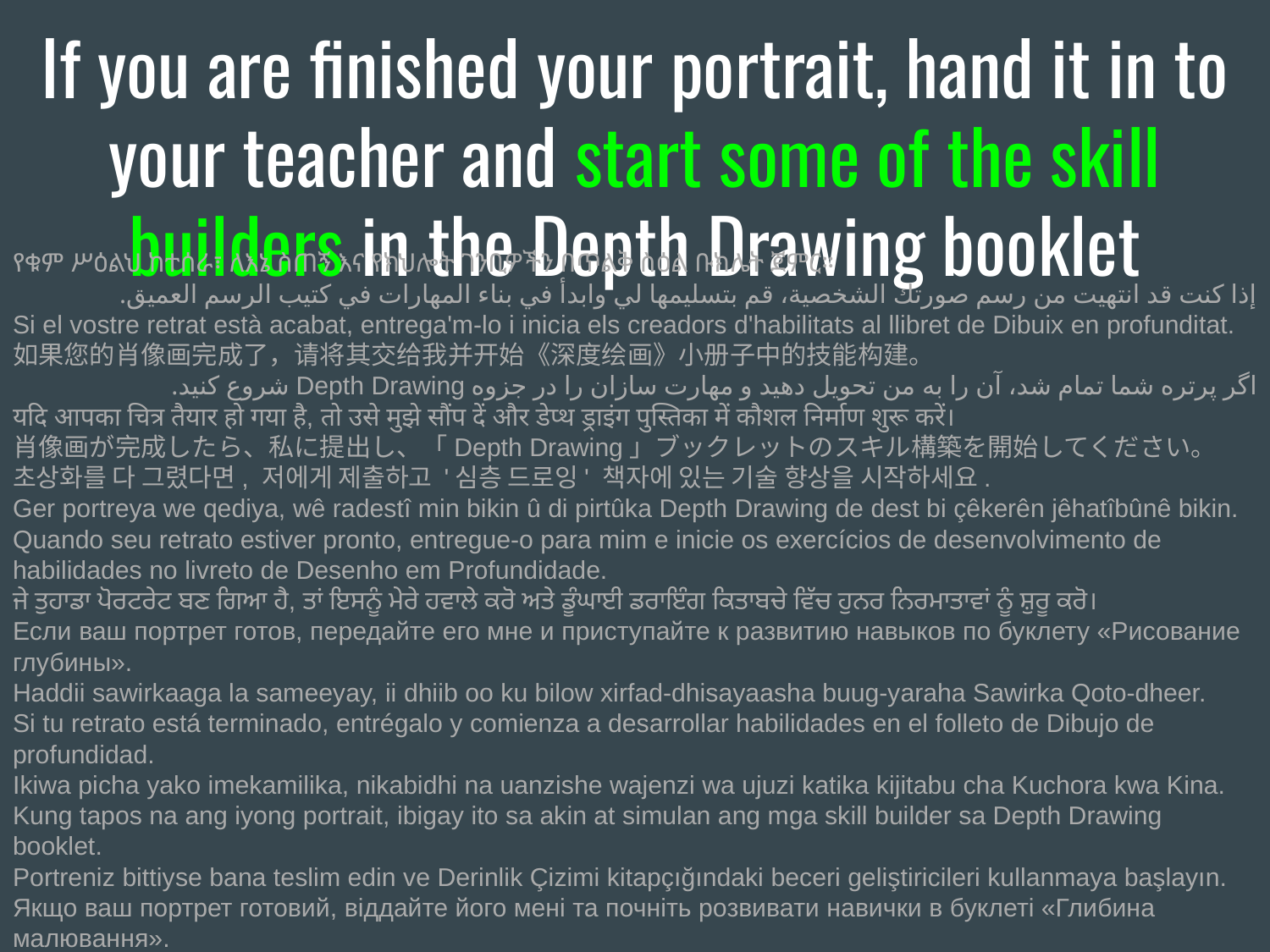

If you are finished your portrait, hand it in to your teacher and start some of the skill builders in the Depth Drawing booklet
የቁም ሥዕልህ ከተሰራ፣ ለእኔ ስጠኝ እና የክህሎት ገንቢዎችን በጥልቅ ስዕል ቡክሌት ጀምር።
إذا كنت قد انتهيت من رسم صورتك الشخصية، قم بتسليمها لي وابدأ في بناء المهارات في كتيب الرسم العميق.
Si el vostre retrat està acabat, entrega'm-lo i inicia els creadors d'habilitats al llibret de Dibuix en profunditat.
如果您的肖像画完成了，请将其交给我并开始《深度绘画》小册子中的技能构建。
اگر پرتره شما تمام شد، آن را به من تحویل دهید و مهارت سازان را در جزوه Depth Drawing شروع کنید.
यदि आपका चित्र तैयार हो गया है, तो उसे मुझे सौंप दें और डेप्थ ड्राइंग पुस्तिका में कौशल निर्माण शुरू करें।
肖像画が完成したら、私に提出し、「Depth Drawing」ブックレットのスキル構築を開始してください。
초상화를 다 그렸다면, 저에게 제출하고 '심층 드로잉' 책자에 있는 기술 향상을 시작하세요.
Ger portreya we qediya, wê radestî min bikin û di pirtûka Depth Drawing de dest bi çêkerên jêhatîbûnê bikin.
Quando seu retrato estiver pronto, entregue-o para mim e inicie os exercícios de desenvolvimento de habilidades no livreto de Desenho em Profundidade.
ਜੇ ਤੁਹਾਡਾ ਪੋਰਟਰੇਟ ਬਣ ਗਿਆ ਹੈ, ਤਾਂ ਇਸਨੂੰ ਮੇਰੇ ਹਵਾਲੇ ਕਰੋ ਅਤੇ ਡੂੰਘਾਈ ਡਰਾਇੰਗ ਕਿਤਾਬਚੇ ਵਿੱਚ ਹੁਨਰ ਨਿਰਮਾਤਾਵਾਂ ਨੂੰ ਸ਼ੁਰੂ ਕਰੋ।
Если ваш портрет готов, передайте его мне и приступайте к развитию навыков по буклету «Рисование глубины».
Haddii sawirkaaga la sameeyay, ii dhiib oo ku bilow xirfad-dhisayaasha buug-yaraha Sawirka Qoto-dheer.
Si tu retrato está terminado, entrégalo y comienza a desarrollar habilidades en el folleto de Dibujo de profundidad.
Ikiwa picha yako imekamilika, nikabidhi na uanzishe wajenzi wa ujuzi katika kijitabu cha Kuchora kwa Kina.
Kung tapos na ang iyong portrait, ibigay ito sa akin at simulan ang mga skill builder sa Depth Drawing booklet.
Portreniz bittiyse bana teslim edin ve Derinlik Çizimi kitapçığındaki beceri geliştiricileri kullanmaya başlayın.
Якщо ваш портрет готовий, віддайте його мені та почніть розвивати навички в буклеті «Глибина малювання».
Nếu bạn đã hoàn thành bức chân dung, hãy nộp cho tôi và bắt đầu xây dựng kỹ năng trong cuốn sách Vẽ chiều sâu.